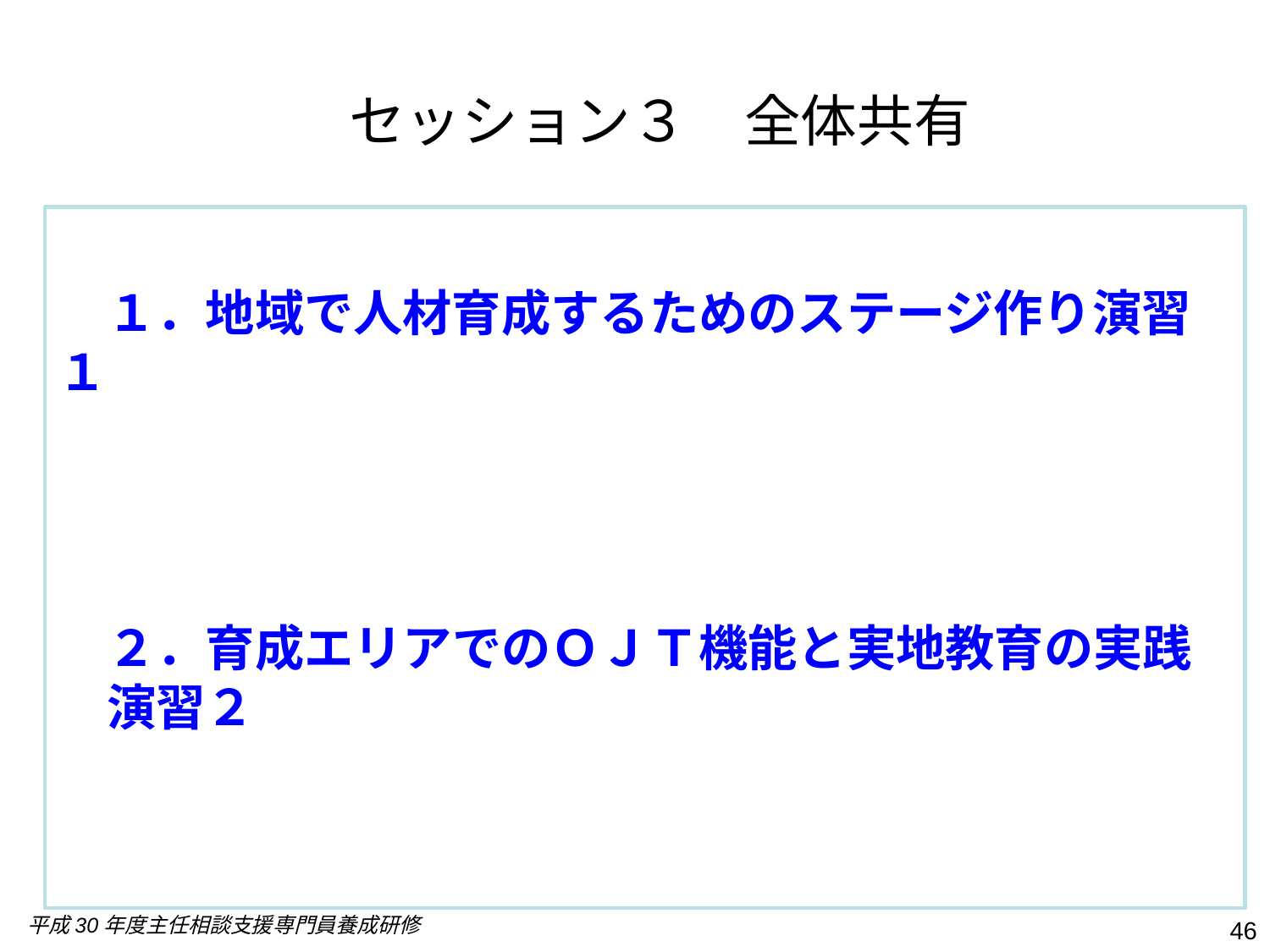

セッション３　全体共有

　１．地域で人材育成するためのステージ作り演習１

　２．育成エリアでのＯＪＴ機能と実地教育の実践　演習２

平成30年度主任相談支援専門員養成研修
46